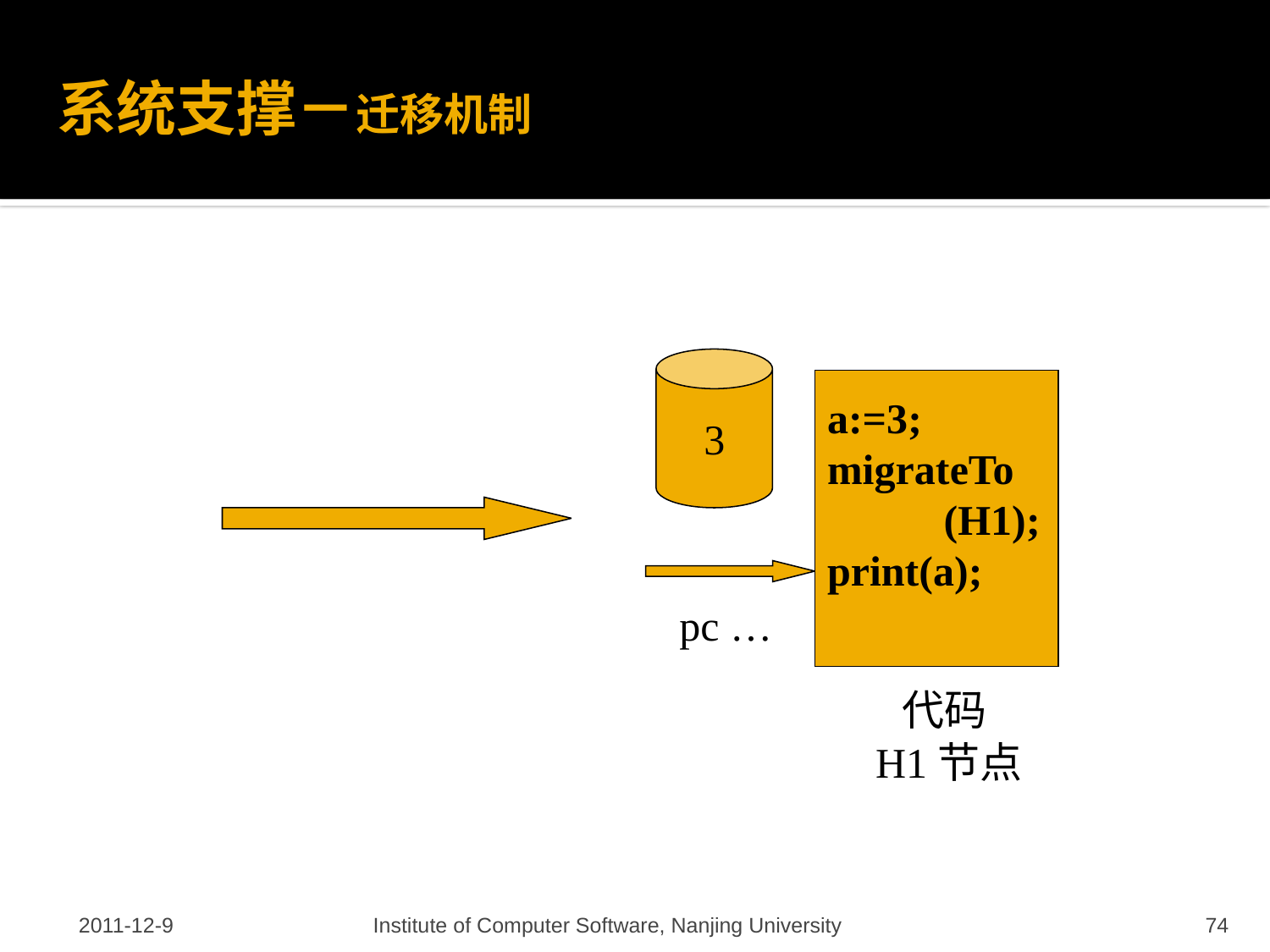

# 系统支撑－迁移机制
3
a:=3;
migrateTo
           (H1);
print(a);

pc …
代码
H1节点
2011-12-9
Institute of Computer Software, Nanjing University
74